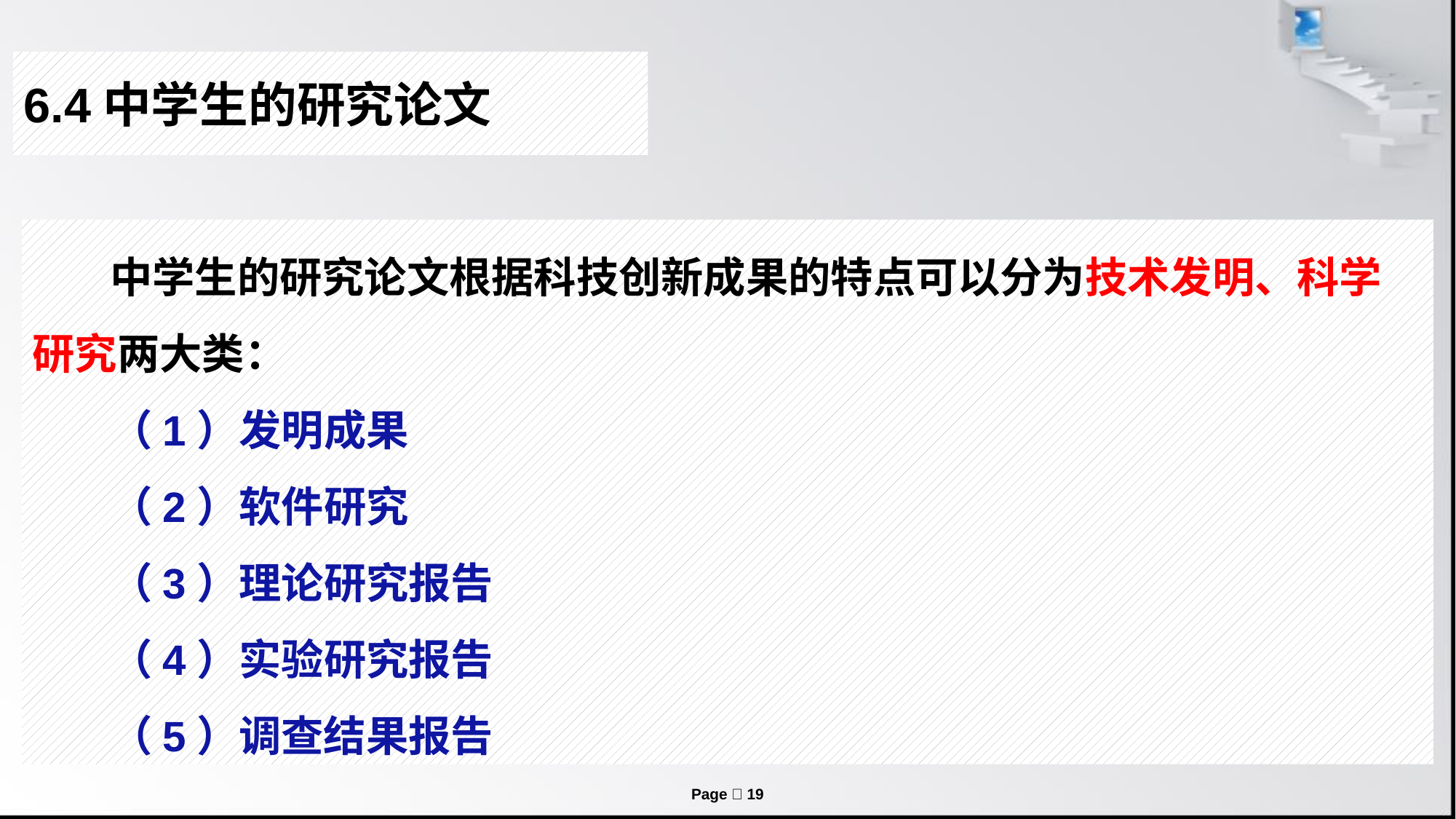

# 6.4中学生的研究论文
       中学生的研究论文根据科技创新成果的特点可以分为技术发明、科学研究两大类：
       （1）发明成果
       （2）软件研究
       （3）理论研究报告
       （4）实验研究报告
       （5）调查结果报告